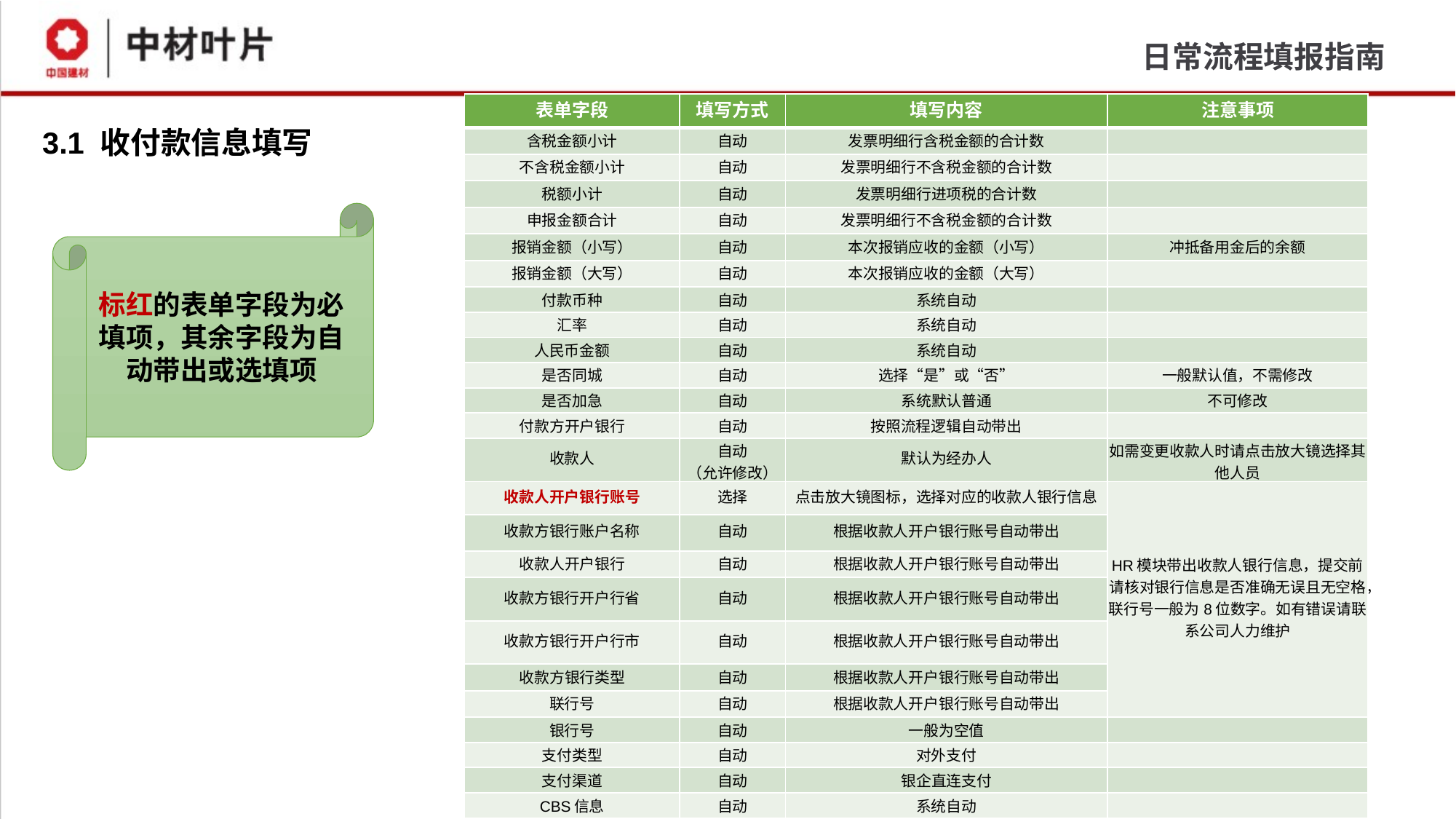

日常流程填报指南
| 表单字段 | 填写方式 | 填写内容 | 注意事项 |
| --- | --- | --- | --- |
| 含税金额小计 | 自动 | 发票明细行含税金额的合计数 |  |
| 不含税金额小计 | 自动 | 发票明细行不含税金额的合计数 |  |
| 税额小计 | 自动 | 发票明细行进项税的合计数 |  |
| 申报金额合计 | 自动 | 发票明细行不含税金额的合计数 |  |
| 报销金额（小写） | 自动 | 本次报销应收的金额（小写） | 冲抵备用金后的余额 |
| 报销金额（大写） | 自动 | 本次报销应收的金额（大写） |  |
| 付款币种 | 自动 | 系统自动 |  |
| 汇率 | 自动 | 系统自动 |  |
| 人民币金额 | 自动 | 系统自动 |  |
| 是否同城 | 自动 | 选择“是”或“否” | 一般默认值，不需修改 |
| 是否加急 | 自动 | 系统默认普通 | 不可修改 |
| 付款方开户银行 | 自动 | 按照流程逻辑自动带出 |  |
| 收款人 | 自动 （允许修改） | 默认为经办人 | 如需变更收款人时请点击放大镜选择其他人员 |
| 收款人开户银行账号 | 选择 | 点击放大镜图标，选择对应的收款人银行信息 | HR模块带出收款人银行信息，提交前请核对银行信息是否准确无误且无空格，联行号一般为8位数字。如有错误请联系公司人力维护 |
| 收款方银行账户名称 | 自动 | 根据收款人开户银行账号自动带出 |  |
| 收款人开户银行 | 自动 | 根据收款人开户银行账号自动带出 |  |
| 收款方银行开户行省 | 自动 | 根据收款人开户银行账号自动带出 |  |
| 收款方银行开户行市 | 自动 | 根据收款人开户银行账号自动带出 |  |
| 收款方银行类型 | 自动 | 根据收款人开户银行账号自动带出 |  |
| 联行号 | 自动 | 根据收款人开户银行账号自动带出 |  |
| 银行号 | 自动 | 一般为空值 |  |
| 支付类型 | 自动 | 对外支付 |  |
| 支付渠道 | 自动 | 银企直连支付 |  |
| CBS信息 | 自动 | 系统自动 |  |
3.1 收付款信息填写
标红的表单字段为必填项，其余字段为自动带出或选填项

14